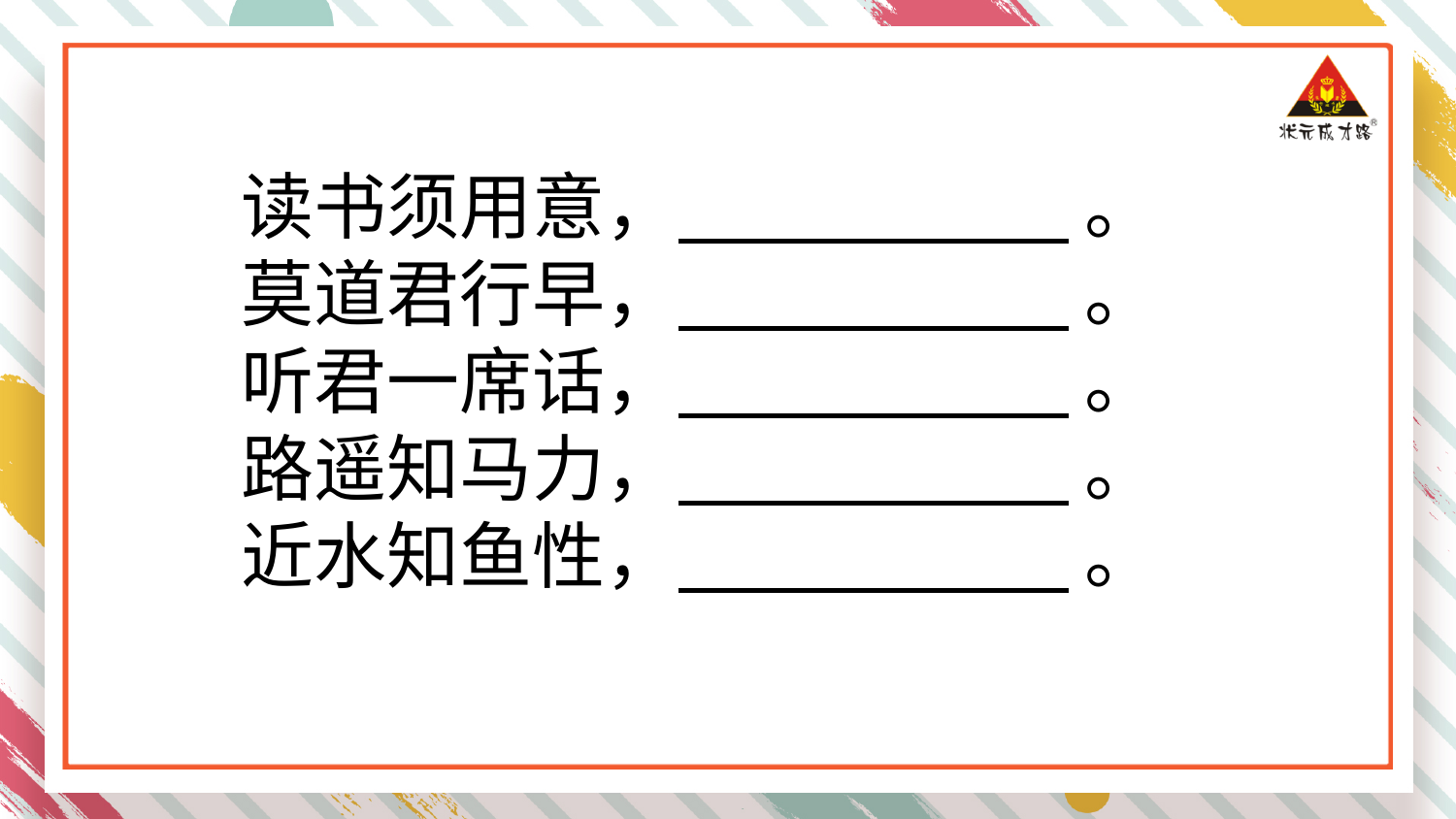

读书须用意，                         。
莫道君行早，                         。
听君一席话，                         。
路遥知马力，                         。
近水知鱼性，                         。